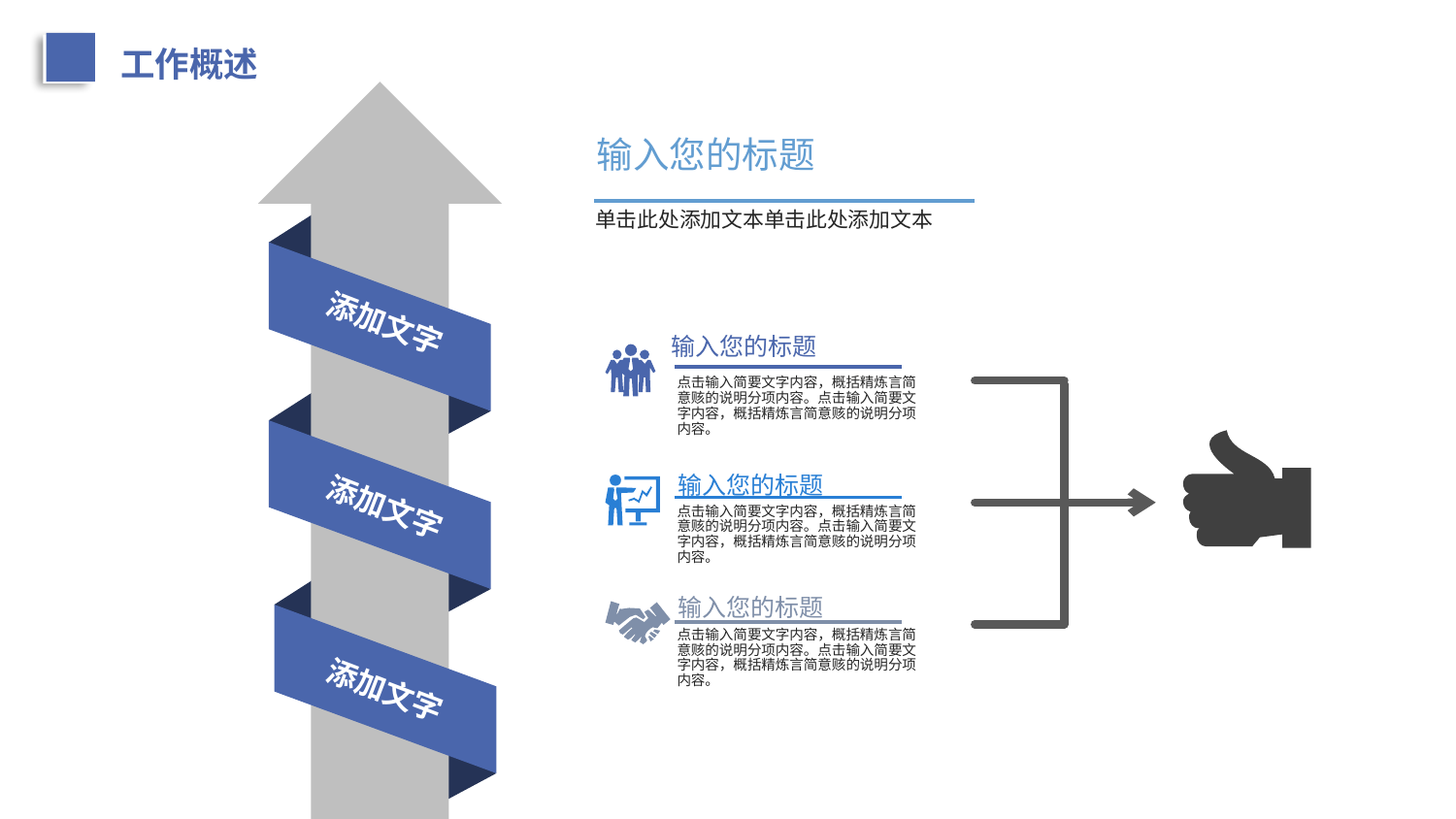

工作概述

输入您的标题
单击此处添加文本单击此处添加文本

添加文字
输入您的标题
点击输入简要文字内容，概括精炼言简意赅的说明分项内容。点击输入简要文字内容，概括精炼言简意赅的说明分项内容。

添加文字

输入您的标题
点击输入简要文字内容，概括精炼言简意赅的说明分项内容。点击输入简要文字内容，概括精炼言简意赅的说明分项内容。

输入您的标题
点击输入简要文字内容，概括精炼言简意赅的说明分项内容。点击输入简要文字内容，概括精炼言简意赅的说明分项内容。

添加文字